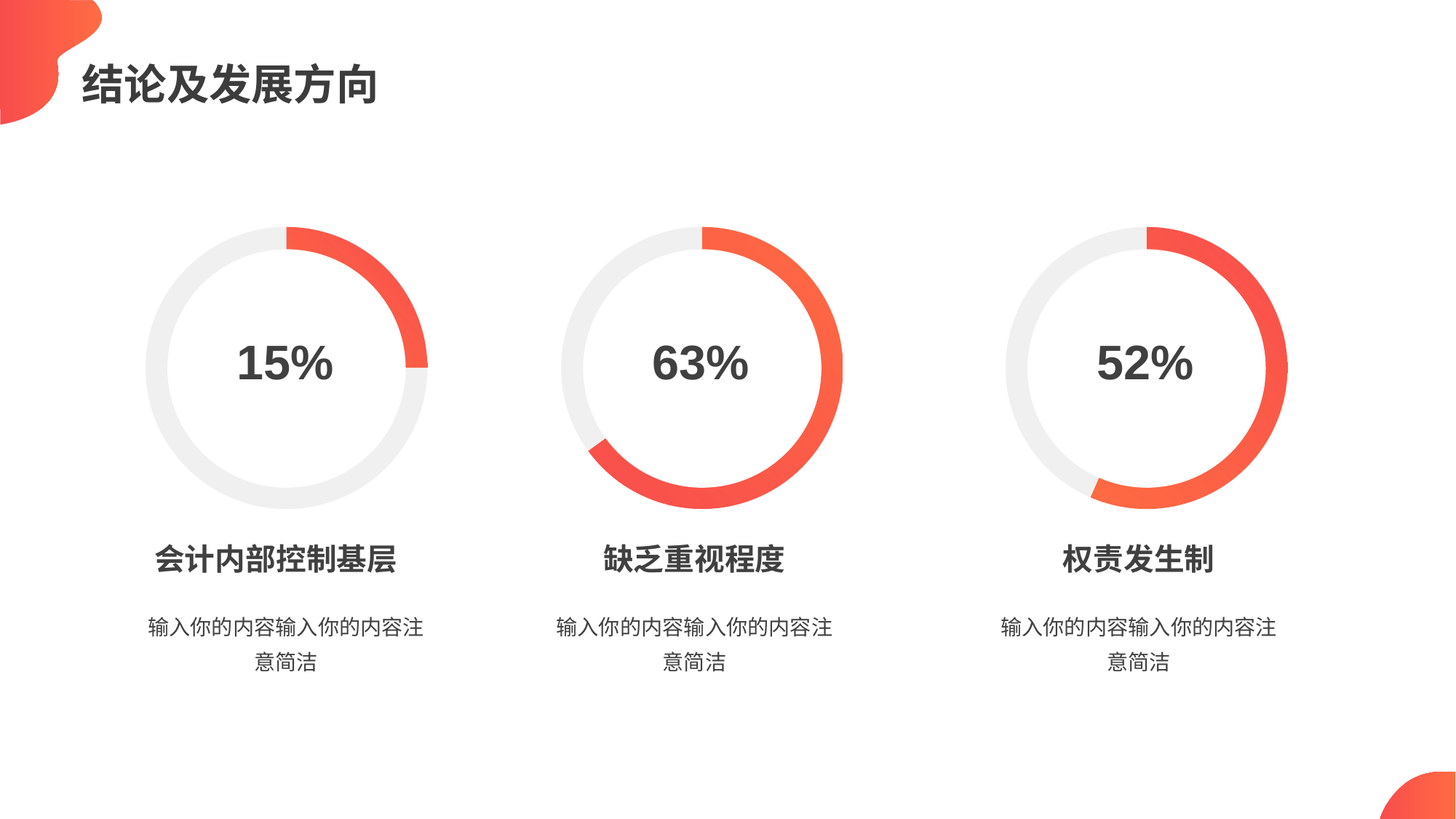

结论及发展方向

### Chart

| Category | Region 1 |
|---|---|
| April | 25.0 |
| May | 75.0 |

### Chart

| Category | Region 1 |
|---|---|
| April | 65.0 |
| May | 35.0 |

### Chart

| Category | Region 1 |
|---|---|
| April | 65.0 |
| May | 50.0 |

15%
63%
52%
会计内部控制基层
缺乏重视程度
权责发生制
输入你的内容输入你的内容注意简洁
输入你的内容输入你的内容注意简洁
输入你的内容输入你的内容注意简洁